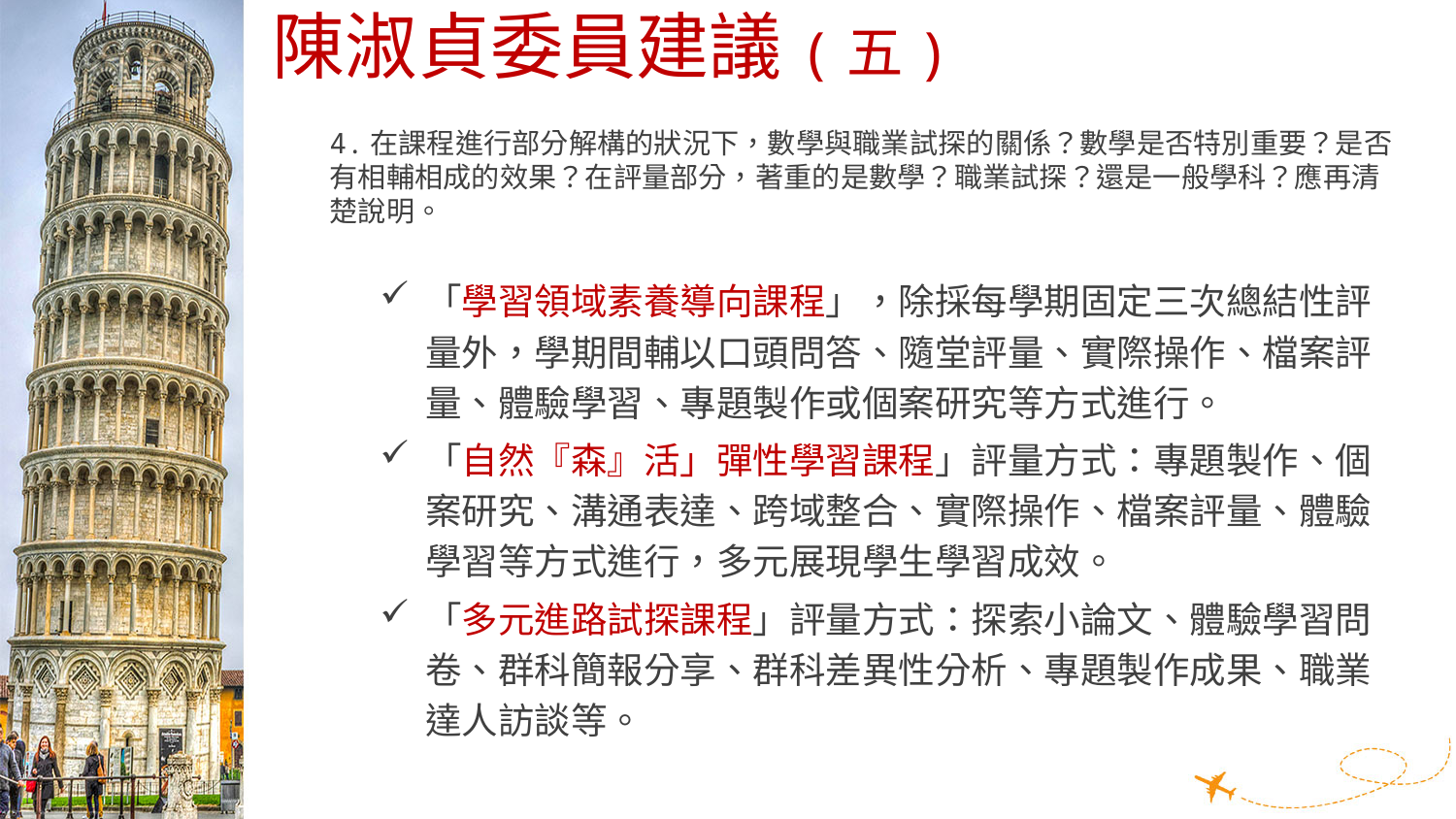

# 陳淑貞委員建議(五)

4.在課程進行部分解構的狀況下，數學與職業試探的關係？數學是否特別重要？是否有相輔相成的效果？在評量部分，著重的是數學？職業試探？還是一般學科？應再清楚說明。

「學習領域素養導向課程」，除採每學期固定三次總結性評量外，學期間輔以口頭問答、隨堂評量、實際操作、檔案評量、體驗學習、專題製作或個案研究等方式進行。
「自然『森』活」彈性學習課程」評量方式：專題製作、個案研究、溝通表達、跨域整合、實際操作、檔案評量、體驗學習等方式進行，多元展現學生學習成效。
「多元進路試探課程」評量方式：探索小論文、體驗學習問卷、群科簡報分享、群科差異性分析、專題製作成果、職業達人訪談等。